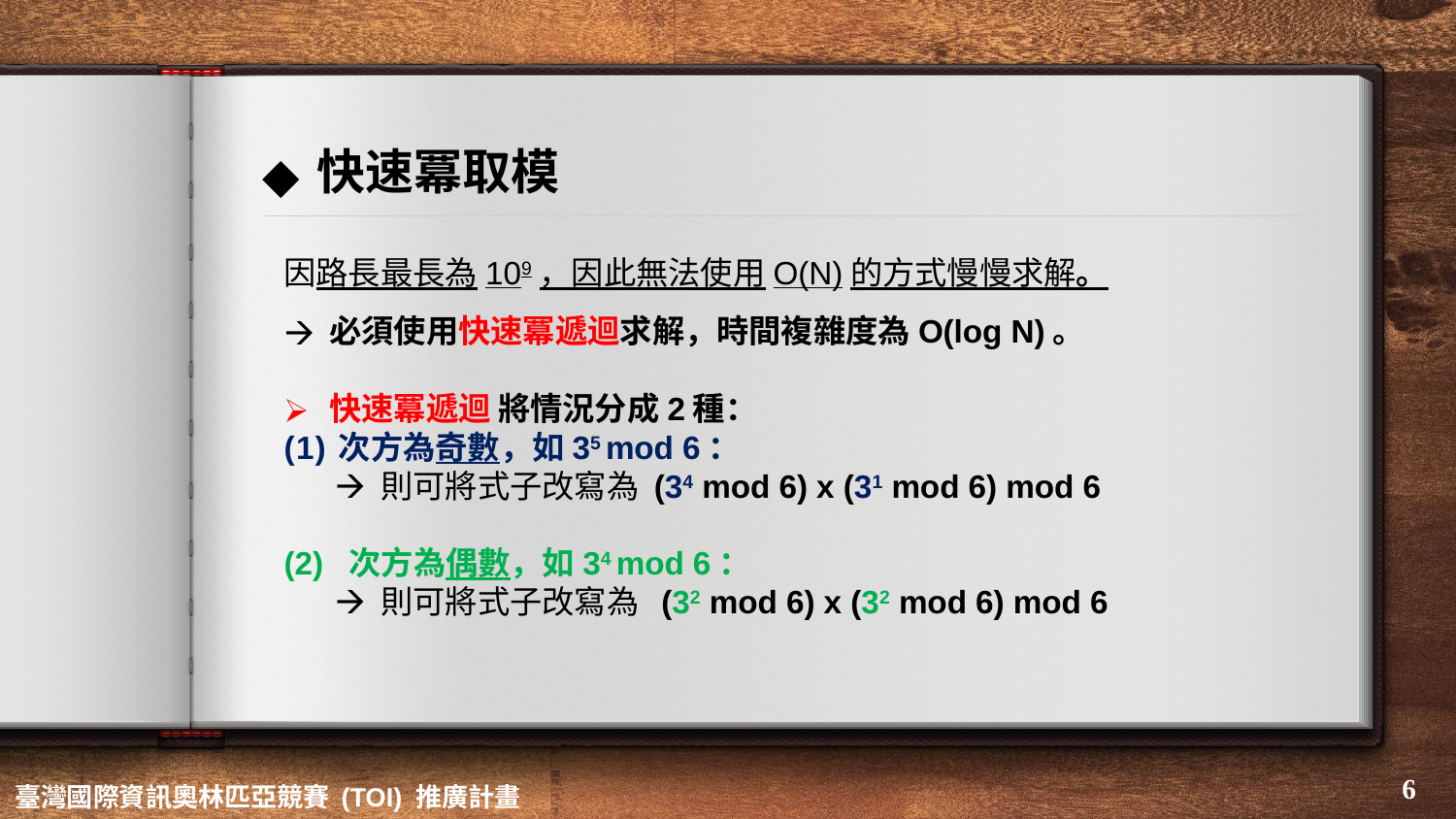

# 快速冪取模
因路長最長為109，因此無法使用O(N)的方式慢慢求解。
必須使用快速冪遞迴求解，時間複雜度為O(log N)。
快速冪遞迴 將情況分成2種：
次方為奇數，如35 mod 6：
       🡪 則可將式子改寫為 (34 mod 6) x (31 mod 6) mod 6

(2)  次方為偶數，如34 mod 6：
       🡪 則可將式子改寫為  (32 mod 6) x (32 mod 6) mod 6

6